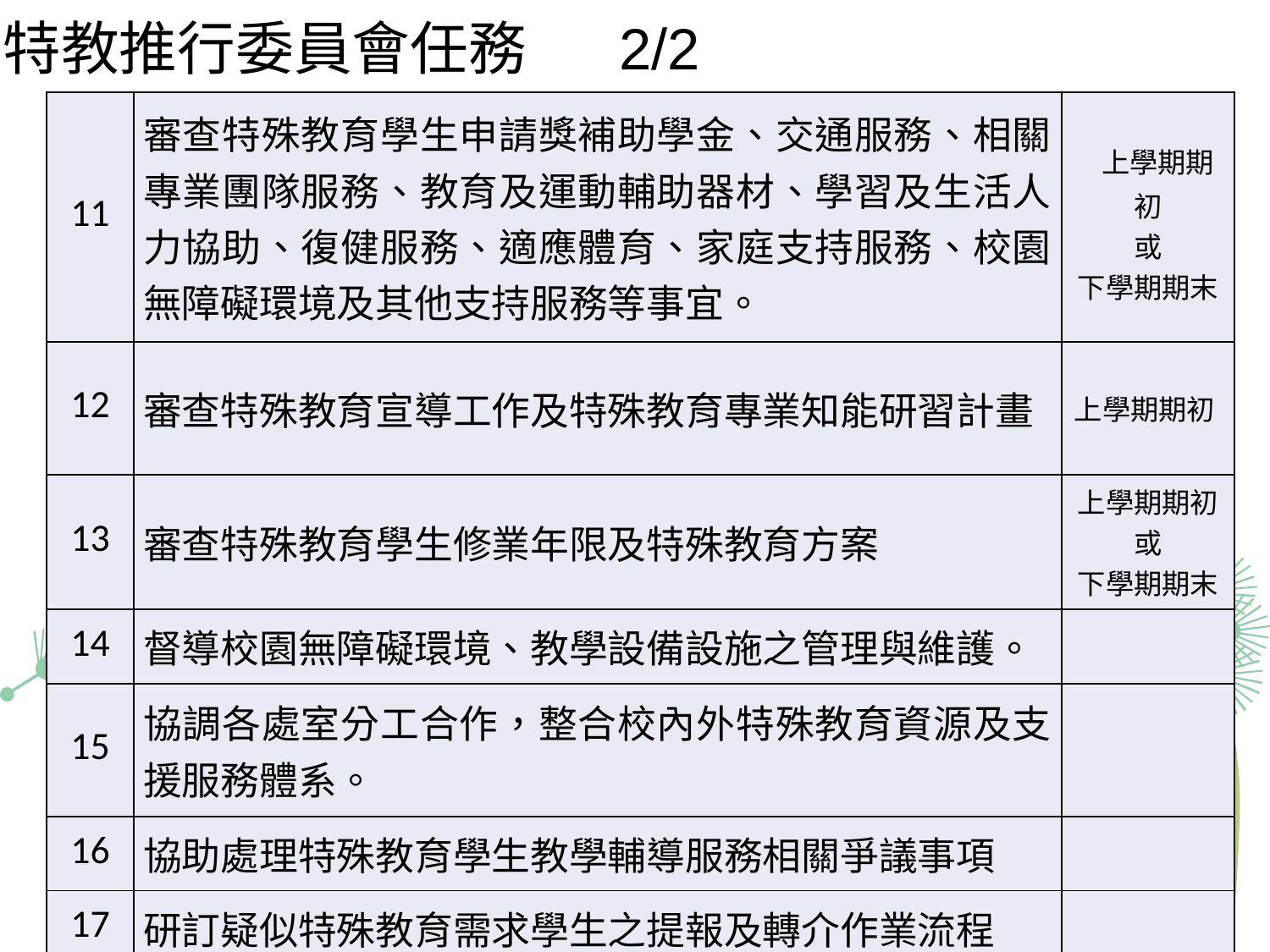

# 特教推行委員會任務      2/2
| 11 | 審查特殊教育學生申請獎補助學金、交通服務、相關專業團隊服務、教育及運動輔助器材、學習及生活人力協助、復健服務、適應體育、家庭支持服務、校園無障礙環境及其他支持服務等事宜。 | 上學期期初 或 下學期期末 |
| --- | --- | --- |
| 12 | 審查特殊教育宣導工作及特殊教育專業知能研習計畫 | 上學期期初 |
| 13 | 審查特殊教育學生修業年限及特殊教育方案 | 上學期期初 或 下學期期末 |
| 14 | 督導校園無障礙環境、教學設備設施之管理與維護。 |  |
| 15 | 協調各處室分工合作，整合校內外特殊教育資源及支援服務體系。 |  |
| 16 | 協助處理特殊教育學生教學輔導服務相關爭議事項 |  |
| 17 | 研訂疑似特殊教育需求學生之提報及轉介作業流程 |  |